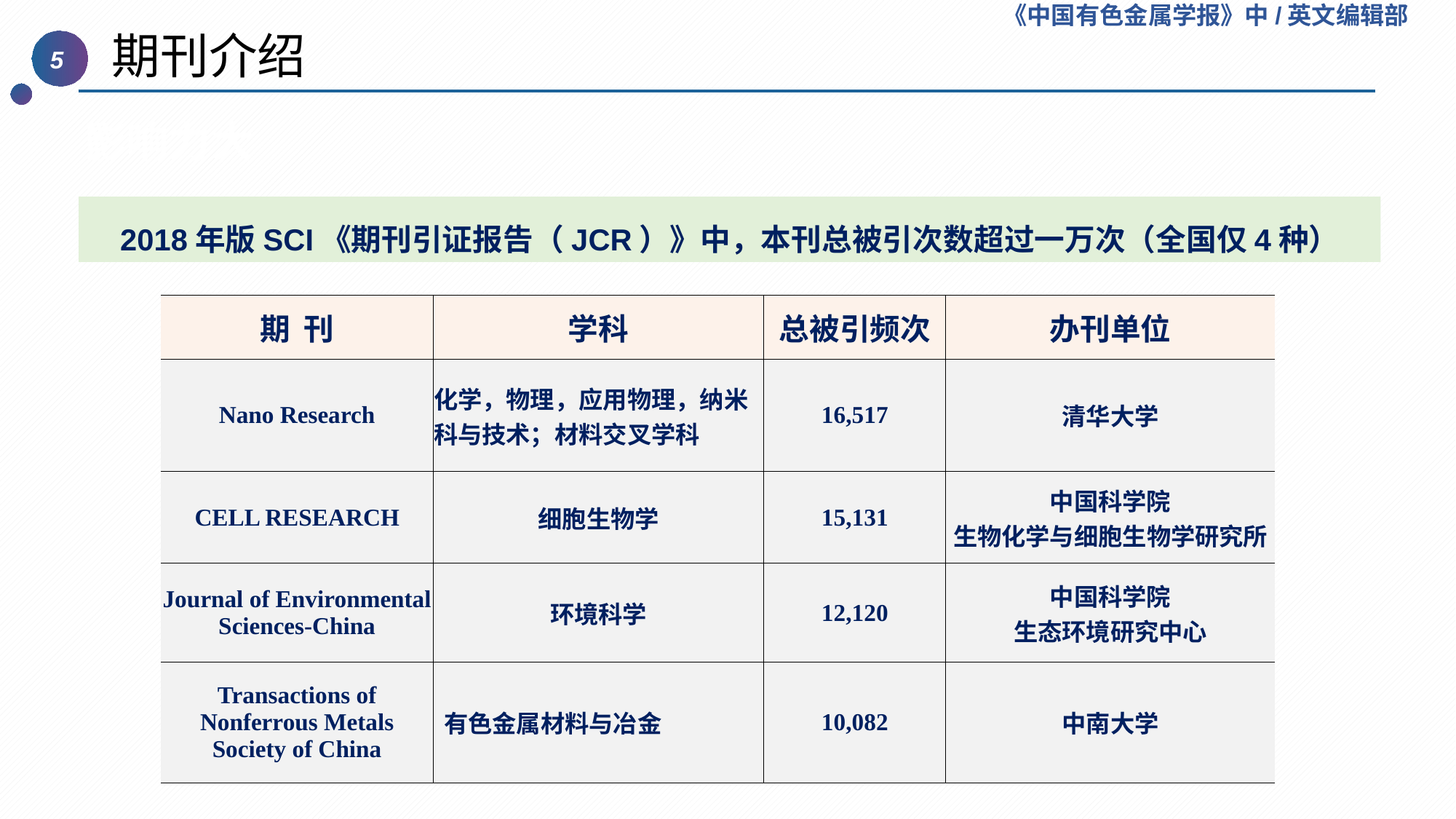

《中国有色金属学报》中/英文编辑部

      期刊介绍

5

影响力大
2018年版SCI《期刊引证报告（JCR）》中，本刊总被引次数超过一万次（全国仅4种）
| 期 刊 | 学科 | 总被引频次 | 办刊单位 |
| --- | --- | --- | --- |
| Nano Research | 化学，物理，应用物理，纳米科与技术；材料交叉学科 | 16,517 | 清华大学 |
| CELL RESEARCH | 细胞生物学 | 15,131 | 中国科学院 生物化学与细胞生物学研究所 |
| Journal of Environmental Sciences-China | 环境科学 | 12,120 | 中国科学院 生态环境研究中心 |
| Transactions of Nonferrous Metals Society of China | 有色金属材料与冶金 | 10,082 | 中南大学 |